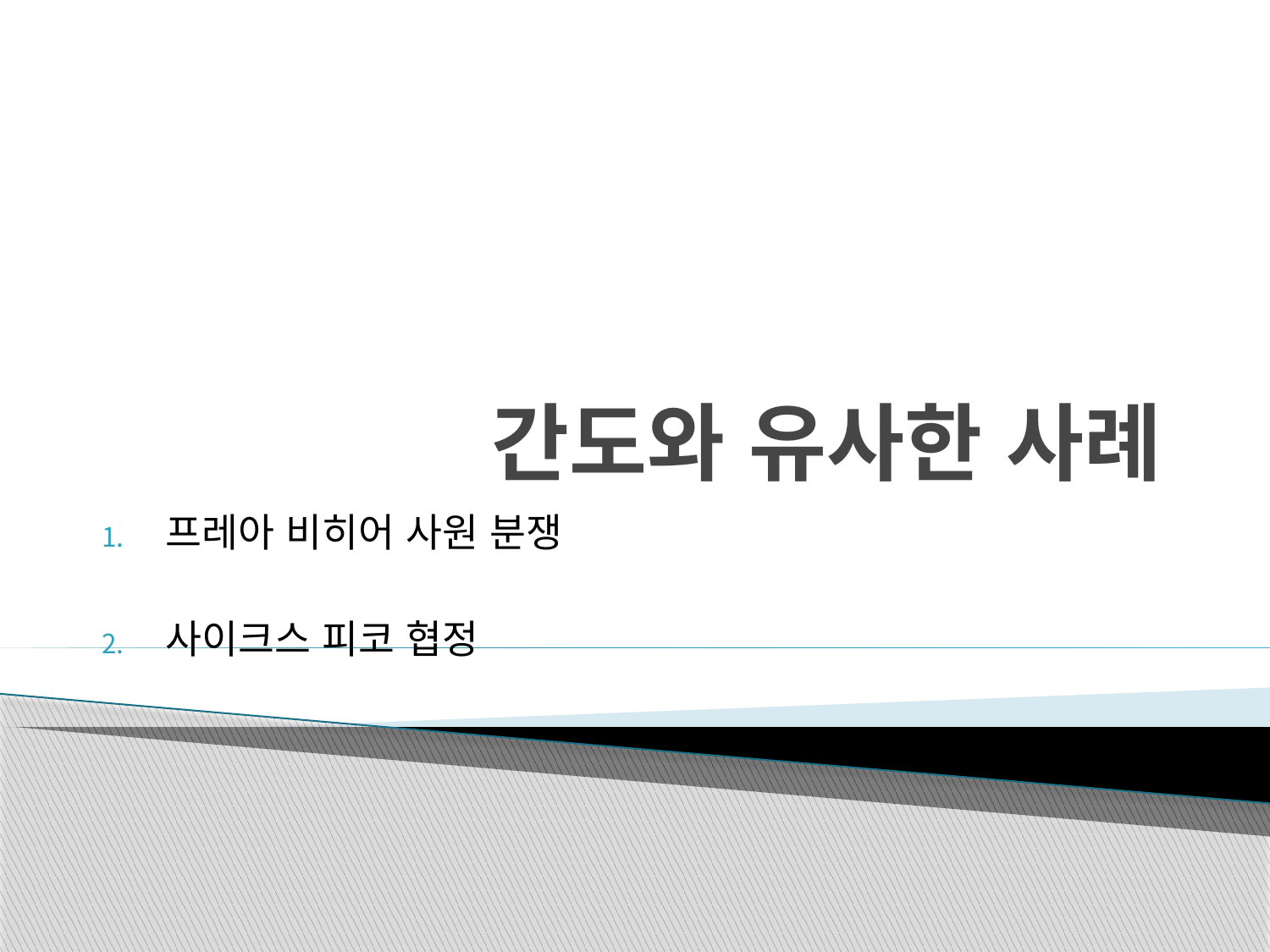

# 간도와 유사한 사례
프레아 비히어 사원 분쟁

사이크스 피코 협정